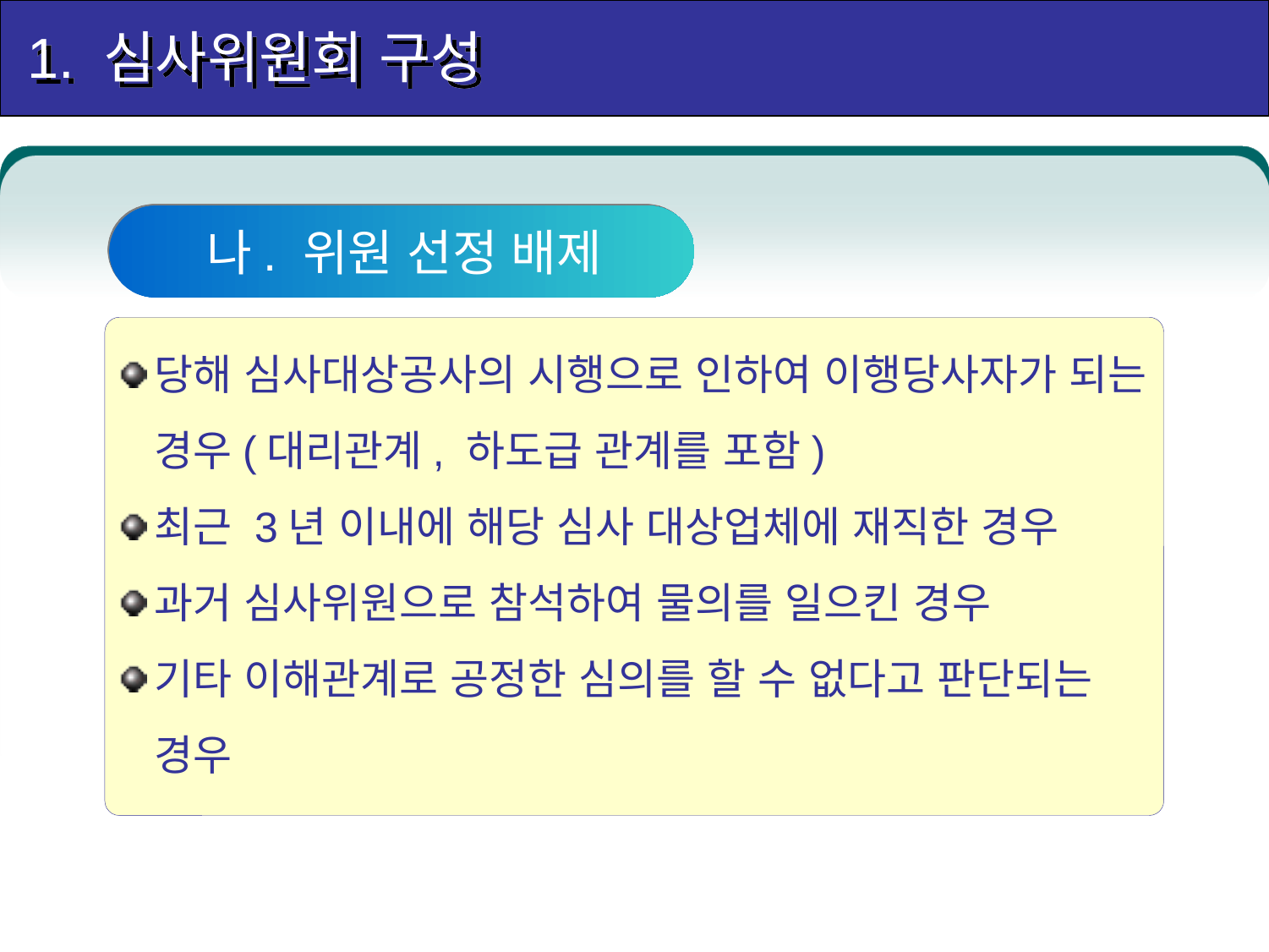

1. 심사위원회 구성
나. 위원 선정 배제
당해 심사대상공사의 시행으로 인하여 이행당사자가 되는 경우(대리관계, 하도급 관계를 포함)
최근 3년 이내에 해당 심사 대상업체에 재직한 경우
과거 심사위원으로 참석하여 물의를 일으킨 경우
기타 이해관계로 공정한 심의를 할 수 없다고 판단되는 경우